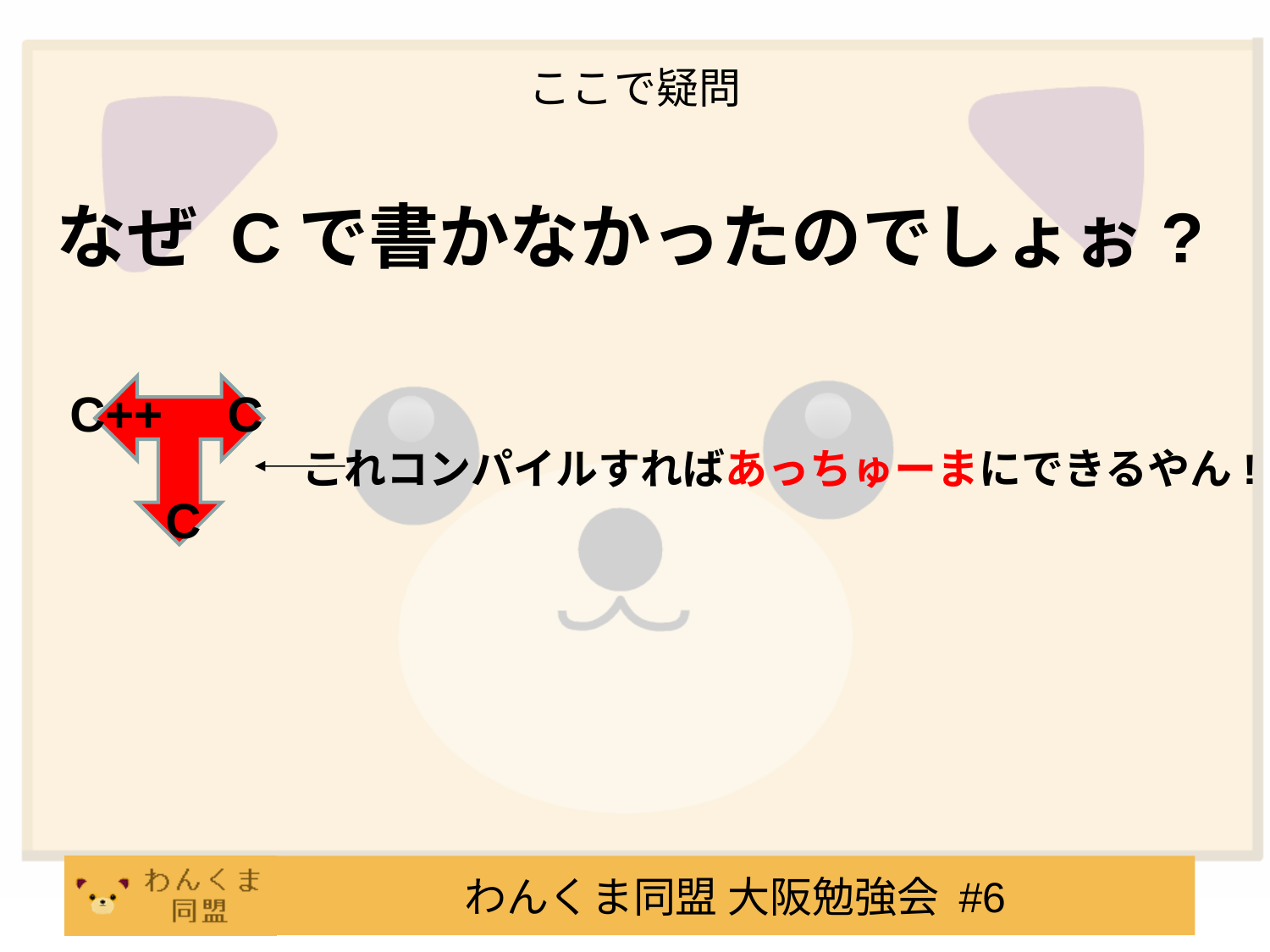

# ここで疑問
なぜ Cで書かなかったのでしょぉ?
C++
C

これコンパイルすればあっちゅーまにできるやん!

C